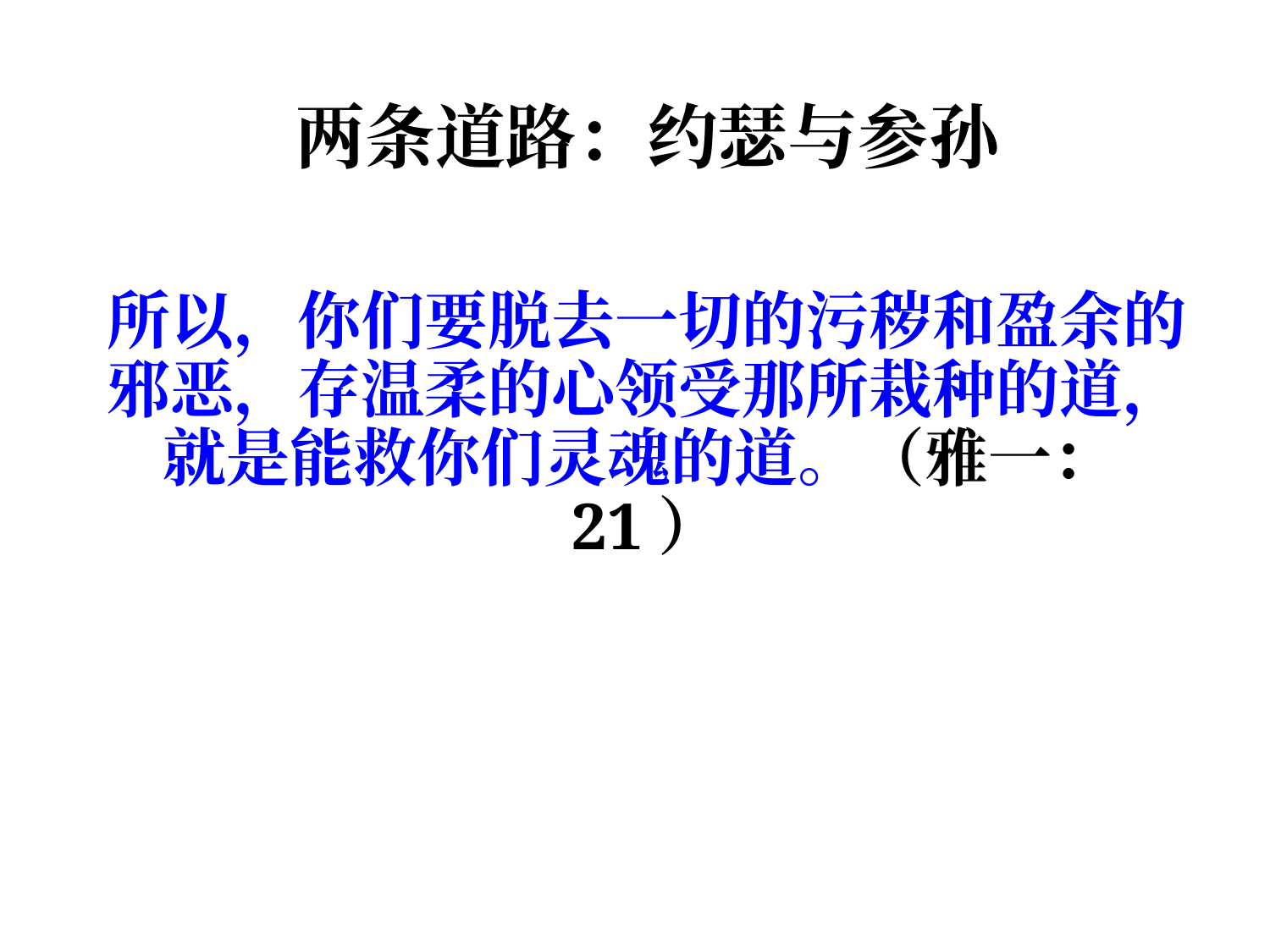

两条道路：约瑟与参孙

所以，你们要脱去一切的污秽和盈余的邪恶，存温柔的心领受那所栽种的道，就是能救你们灵魂的道。（雅一：21）